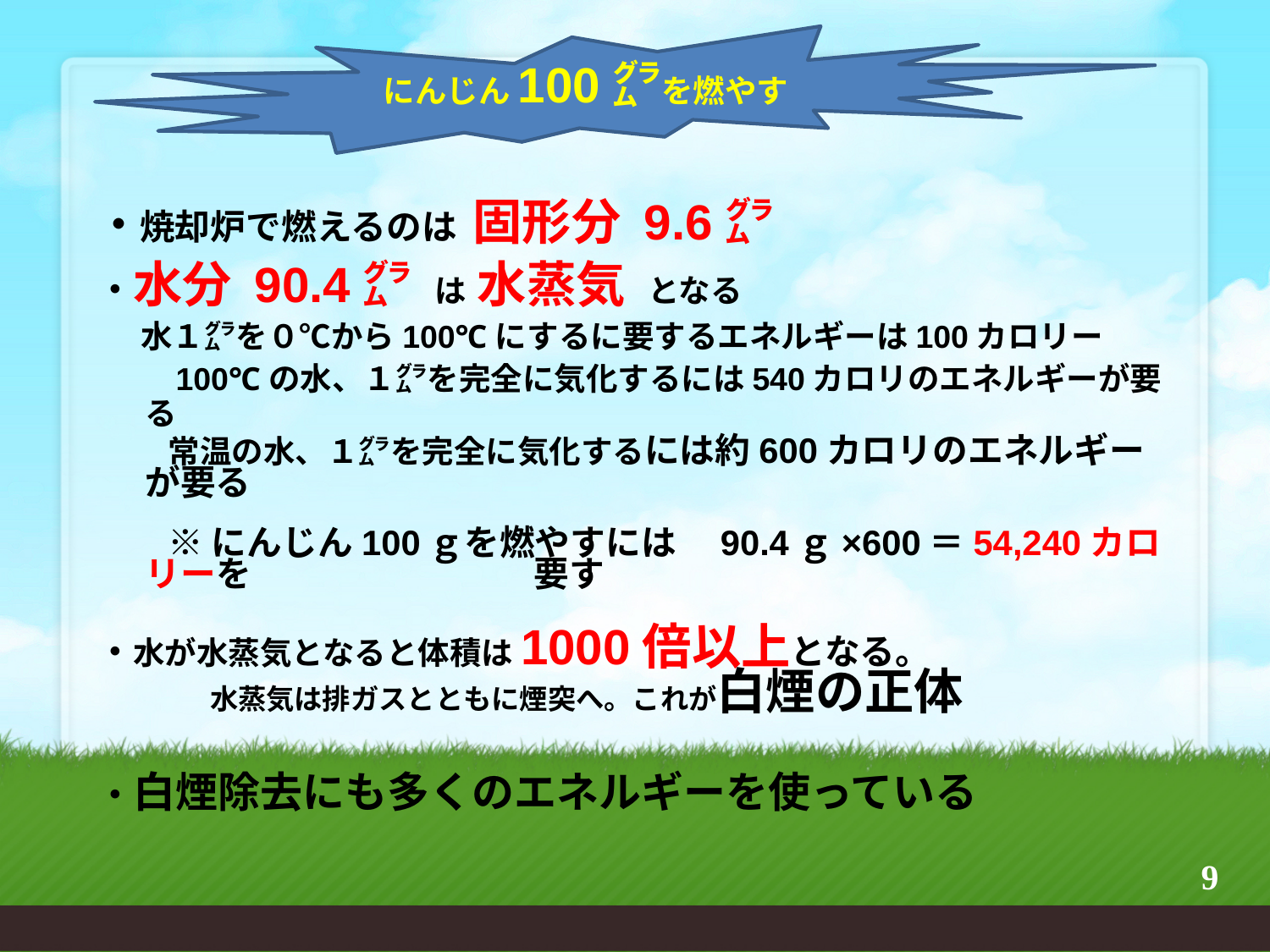

・焼却炉で燃えるのは  固形分 9.6㌘
・水分 90.4㌘  は 水蒸気  となる
　 水１㌘を０℃から100℃にするに要するエネルギーは100カロリー
　　 100℃の水、１㌘を完全に気化するには540カロリのエネルギーが要る
　　 常温の水、１㌘を完全に気化するには約600カロリのエネルギーが要る
　　※ にんじん100ｇを燃やすには　90.4ｇ×600＝54,240カロリーを　　　　　　　　要す
・水が水蒸気となると体積は1000倍以上となる。
　　　　水蒸気は排ガスとともに煙突へ。これが白煙の正体

・白煙除去にも多くのエネルギーを使っている

にんじん100㌘を燃やす
9
9